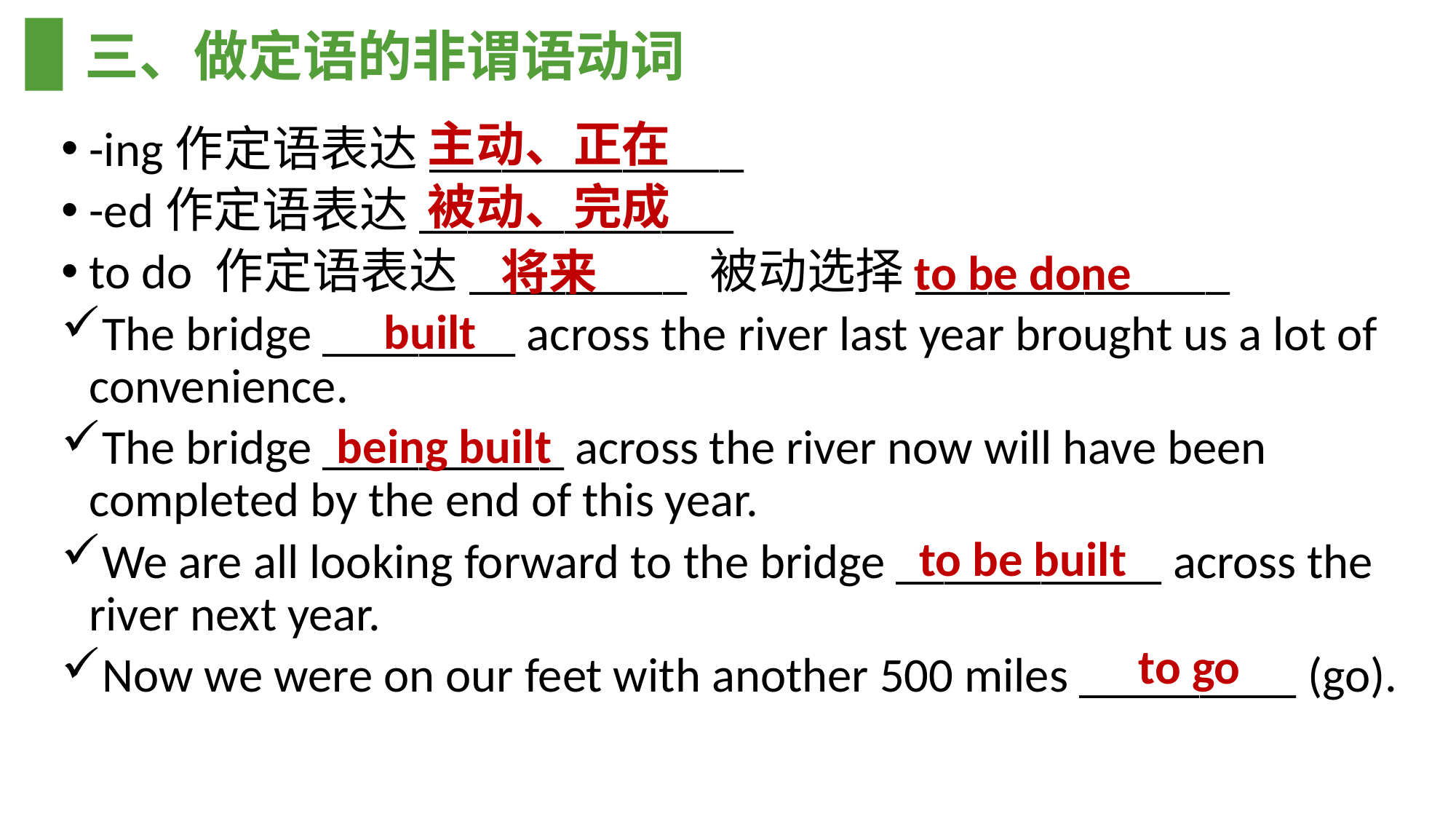

# 三、做定语的非谓语动词
主动、正在
-ing作定语表达_____________
-ed作定语表达_____________
to do 作定语表达_________ 被动选择_____________
The bridge ________ across the river last year brought us a lot of convenience.
The bridge __________ across the river now will have been completed by the end of this year.
We are all looking forward to the bridge ___________ across the river next year.
Now we were on our feet with another 500 miles _________ (go).
被动、完成
to be done
将来
built
being built
to be built
to go